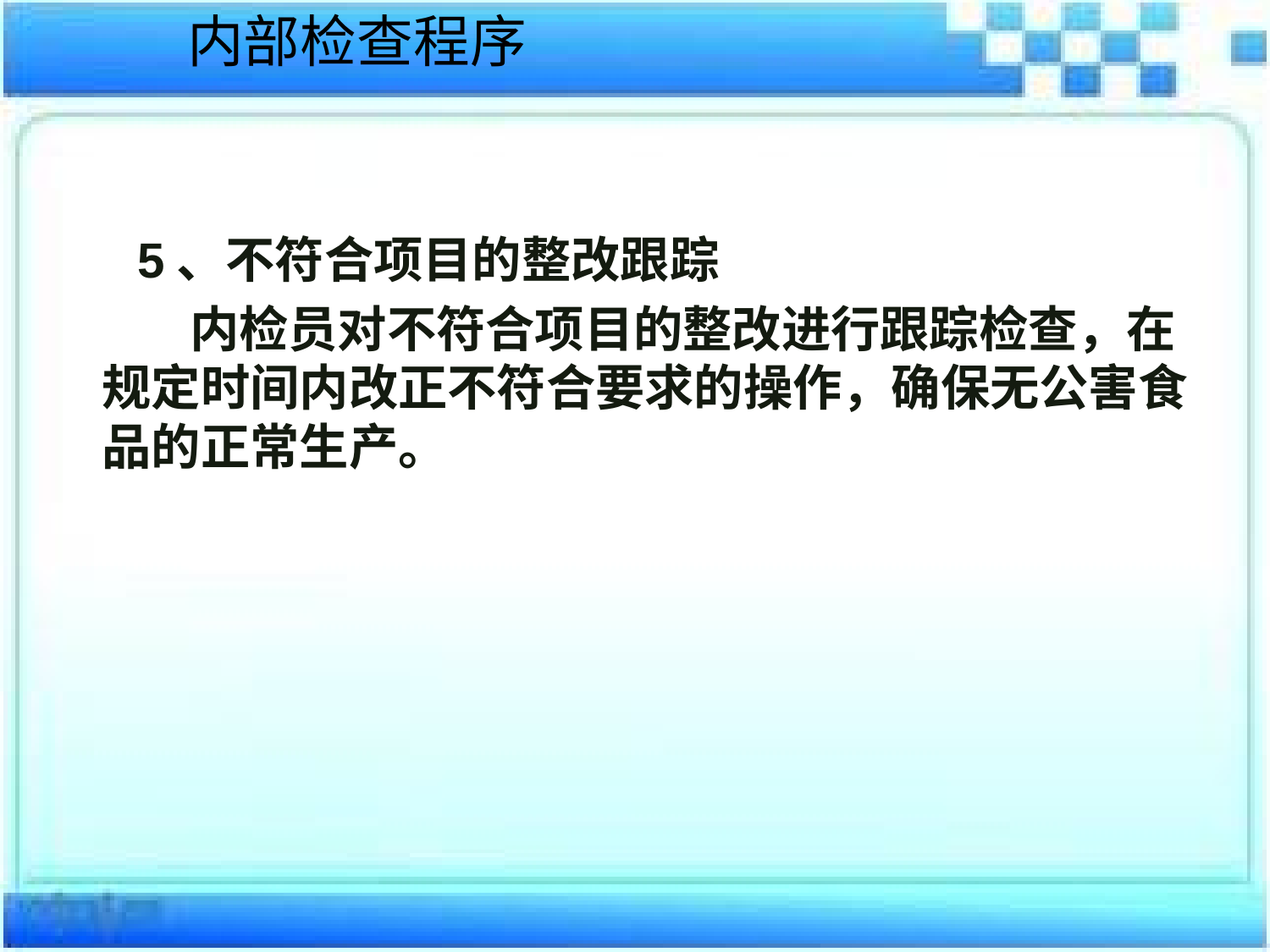

内部检查程序
      5、不符合项目的整改跟踪
           内检员对不符合项目的整改进行跟踪检查，在规定时间内改正不符合要求的操作，确保无公害食品的正常生产。